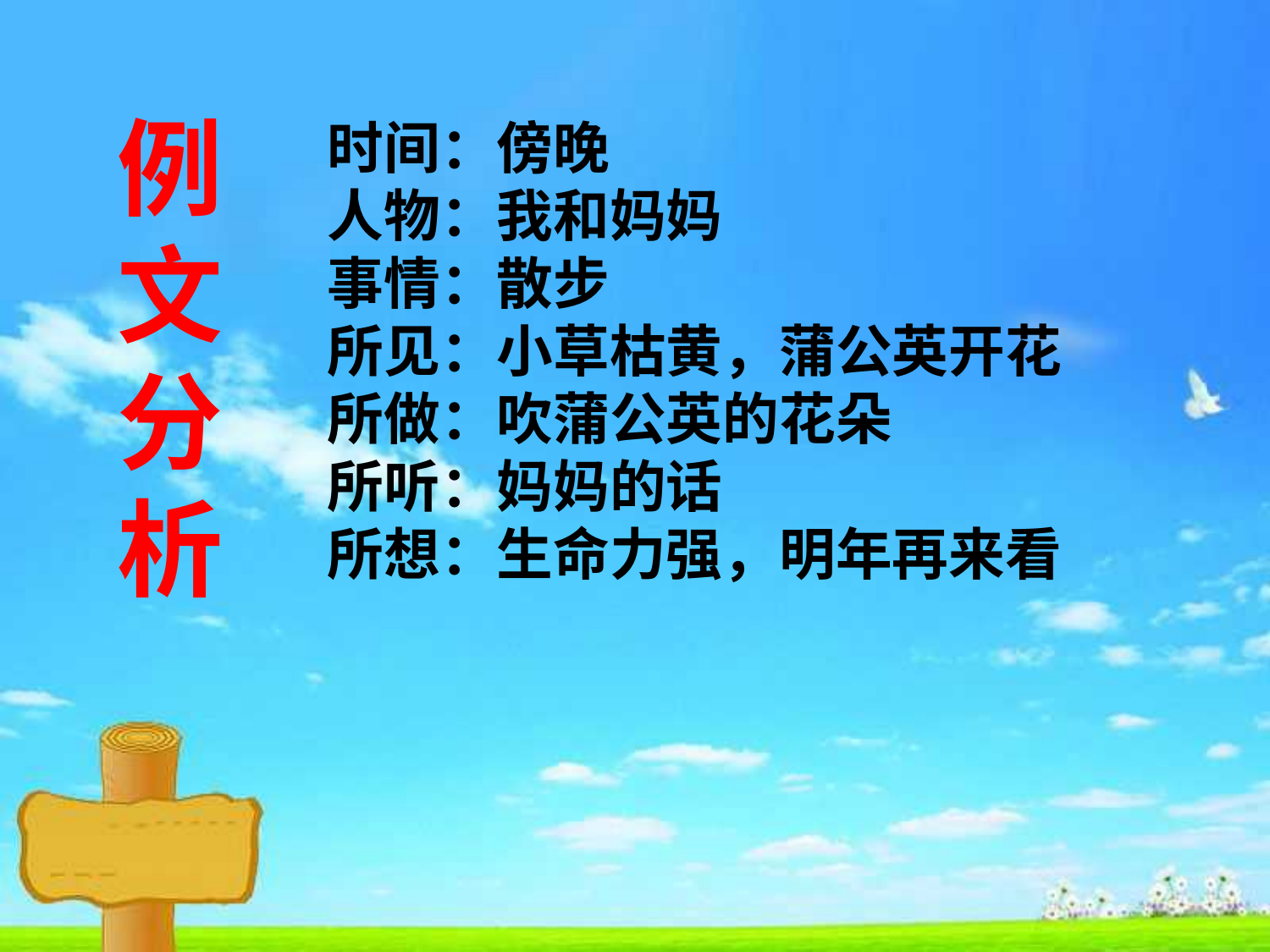

例文分析
时间：傍晚
人物：我和妈妈
事情：散步
所见：小草枯黄，蒲公英开花
所做：吹蒲公英的花朵
所听：妈妈的话
所想：生命力强，明年再来看